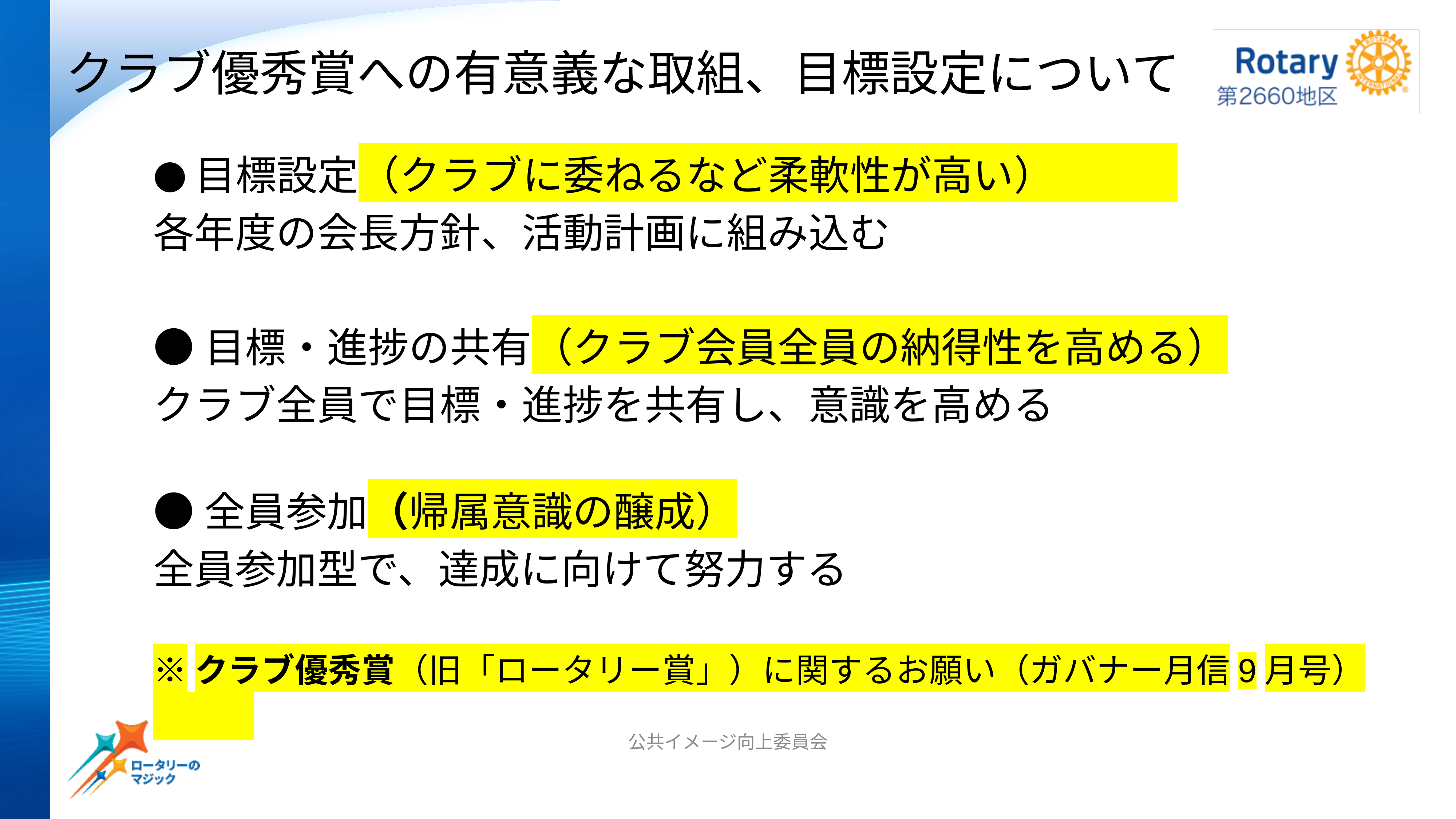

# クラブ優秀賞への有意義な取組、目標設定について
●目標設定（クラブに委ねるなど柔軟性が高い）
各年度の会長方針、活動計画に組み込む

●目標・進捗の共有（クラブ会員全員の納得性を高める）
クラブ全員で目標・進捗を共有し、意識を高める
●全員参加（帰属意識の醸成）
全員参加型で、達成に向けて努力する

※クラブ優秀賞（旧「ロータリー賞」）に関するお願い（ガバナー月信9月号）